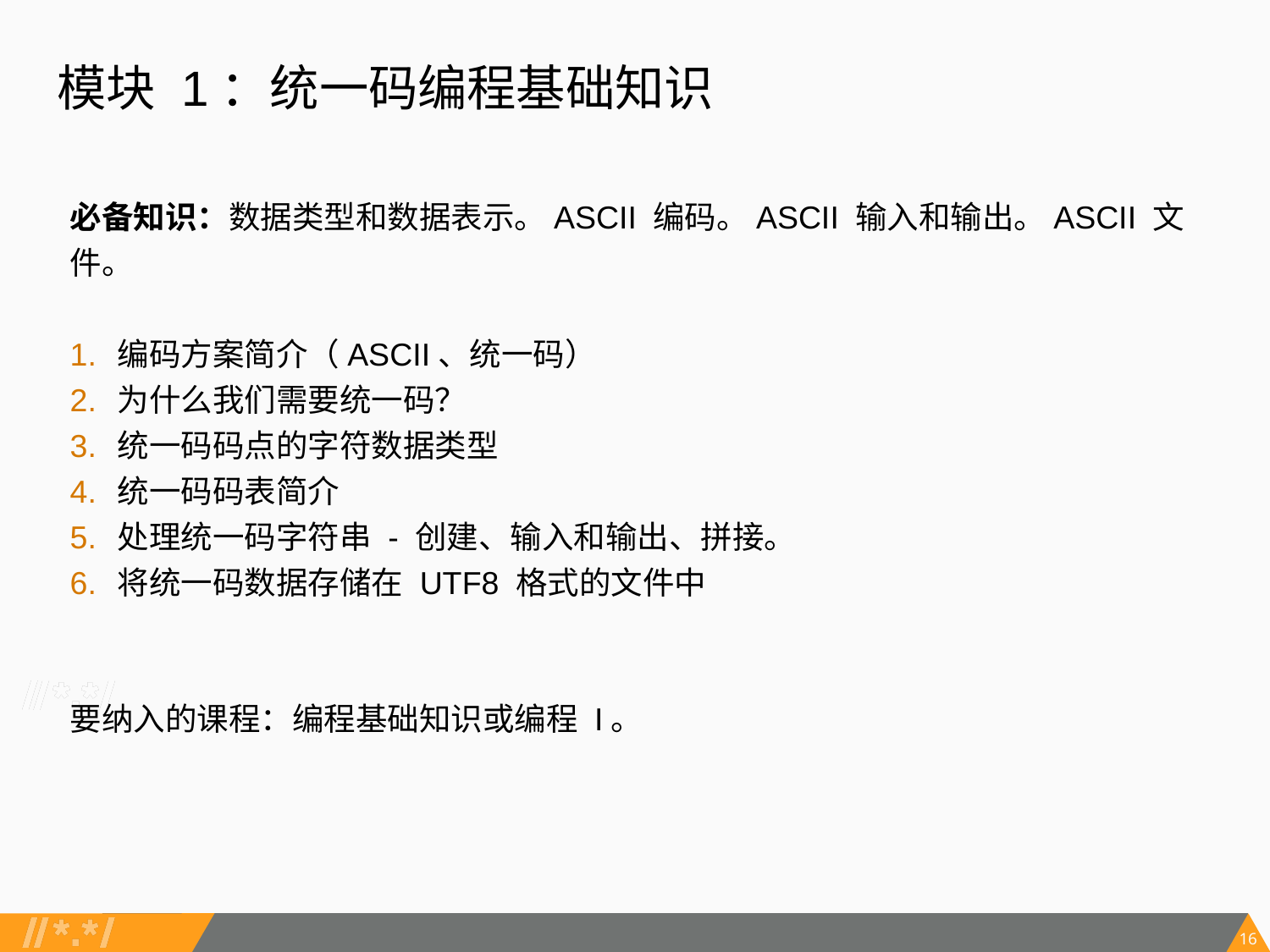

# 模块 1：统一码编程基础知识
必备知识：数据类型和数据表示。ASCII 编码。ASCII 输入和输出。ASCII 文件。

编码方案简介（ASCII、统一码）
为什么我们需要统一码？
统一码码点的字符数据类型
统一码码表简介
处理统一码字符串 - 创建、输入和输出、拼接。
将统一码数据存储在 UTF8 格式的文件中

要纳入的课程：编程基础知识或编程 I。